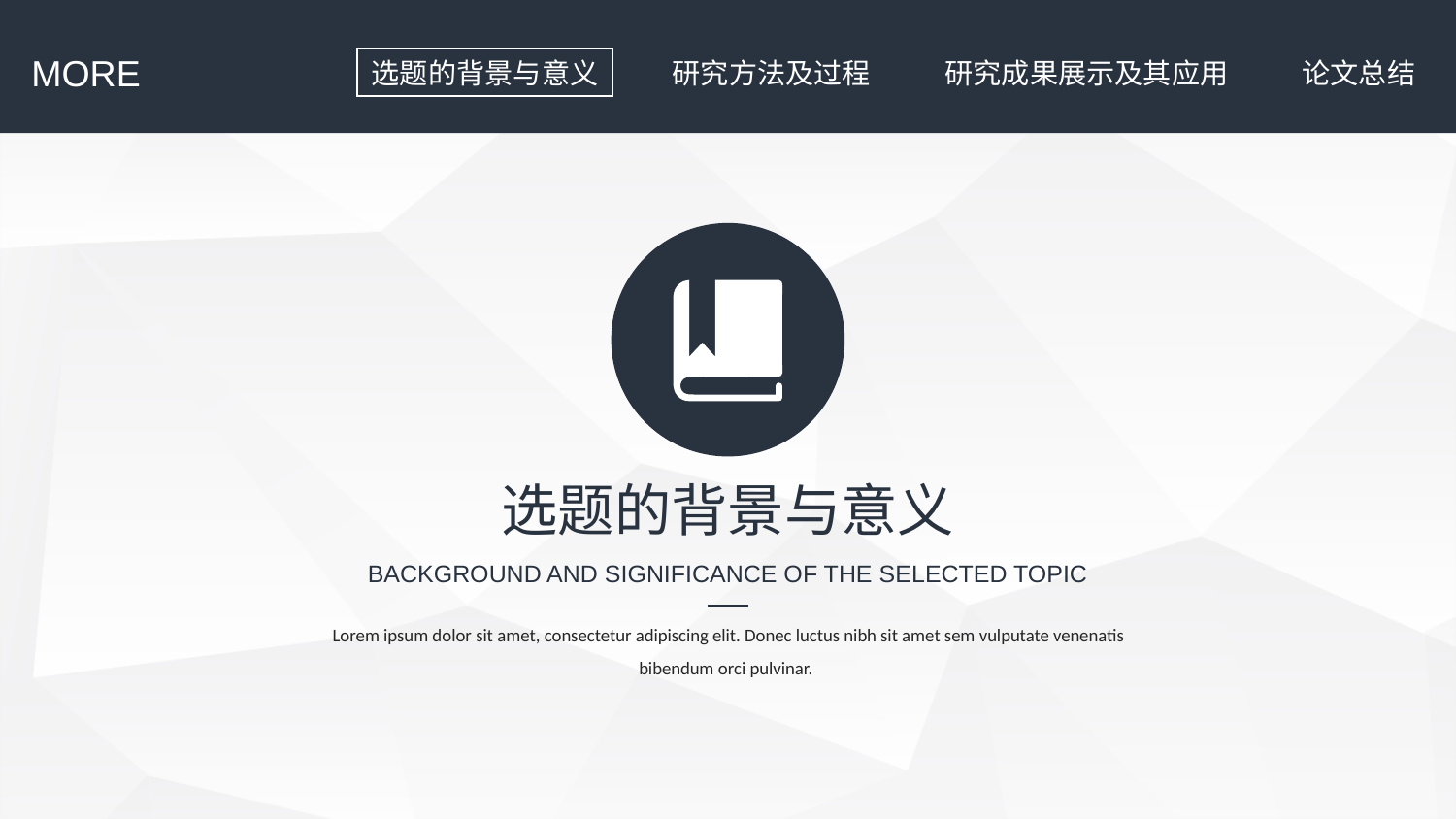

MORE
论文总结
选题的背景与意义
研究方法及过程
研究成果展示及其应用

选题的背景与意义
BACKGROUND AND SIGNIFICANCE OF THE SELECTED TOPIC
Lorem ipsum dolor sit amet, consectetur adipiscing elit. Donec luctus nibh sit amet sem vulputate venenatis bibendum orci pulvinar.